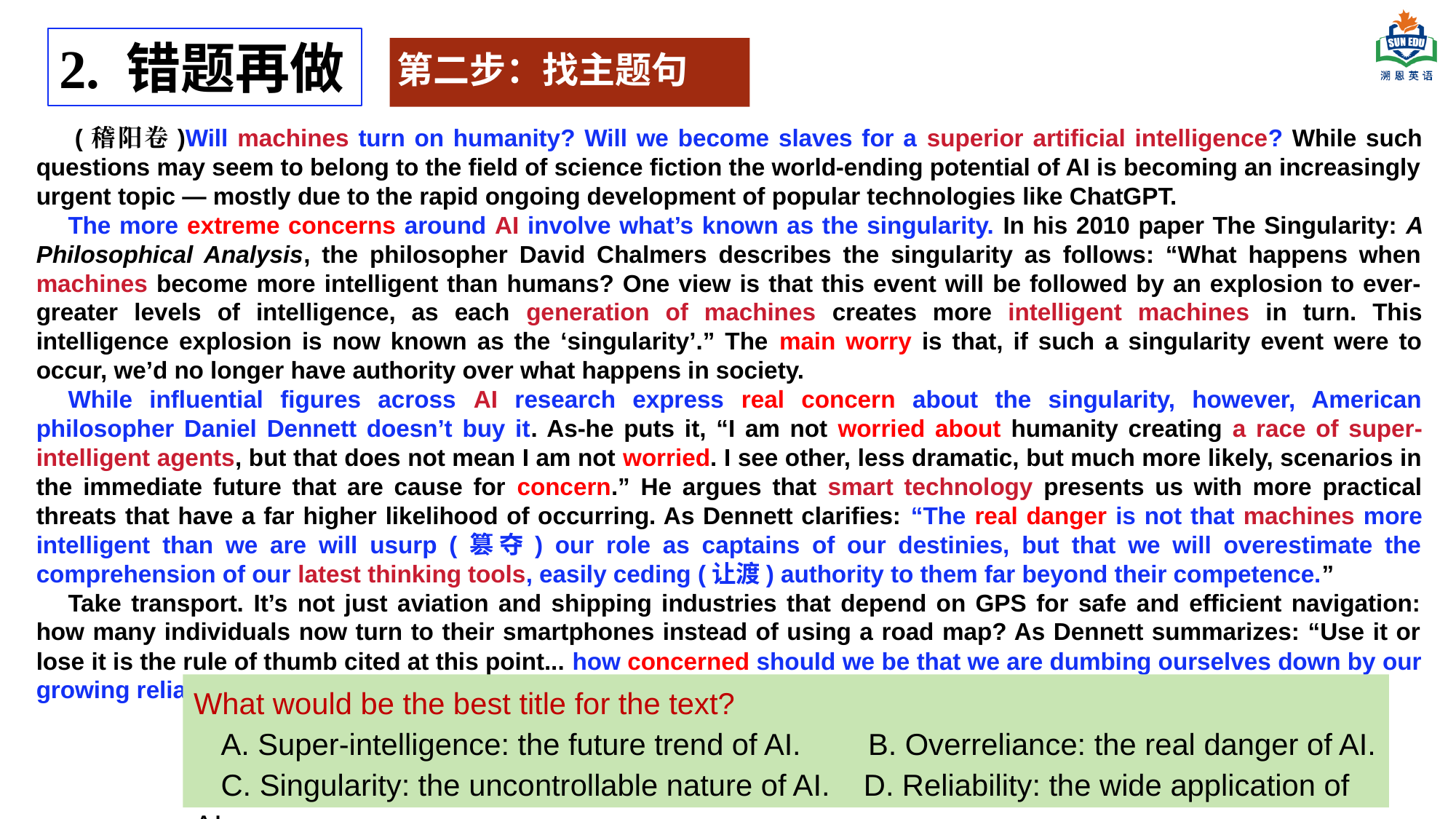

2. 错题再做

第二步：找主题句
 (稽阳卷)Will machines turn on humanity? Will we become slaves for a superior artificial intelligence? While such questions may seem to belong to the field of science fiction the world-ending potential of AI is becoming an increasingly urgent topic — mostly due to the rapid ongoing development of popular technologies like ChatGPT.
The more extreme concerns around AI involve what’s known as the singularity. In his 2010 paper The Singularity: A Philosophical Analysis, the philosopher David Chalmers describes the singularity as follows: “What happens when machines become more intelligent than humans? One view is that this event will be followed by an explosion to ever-greater levels of intelligence, as each generation of machines creates more intelligent machines in turn. This intelligence explosion is now known as the ‘singularity’.” The main worry is that, if such a singularity event were to occur, we’d no longer have authority over what happens in society.
While influential figures across AI research express real concern about the singularity, however, American philosopher Daniel Dennett doesn’t buy it. As-he puts it, “I am not worried about humanity creating a race of super-intelligent agents, but that does not mean I am not worried. I see other, less dramatic, but much more likely, scenarios in the immediate future that are cause for concern.” He argues that smart technology presents us with more practical threats that have a far higher likelihood of occurring. As Dennett clarifies: “The real danger is not that machines more intelligent than we are will usurp (篡夺) our role as captains of our destinies, but that we will overestimate the comprehension of our latest thinking tools, easily ceding (让渡) authority to them far beyond their competence.”
Take transport. It’s not just aviation and shipping industries that depend on GPS for safe and efficient navigation: how many individuals now turn to their smartphones instead of using a road map? As Dennett summarizes: “Use it or lose it is the rule of thumb cited at this point... how concerned should we be that we are dumbing ourselves down by our growing reliance on intelligent machines?”
What would be the best title for the text?
A. Super-intelligence: the future trend of AI.        B. Overreliance: the real danger of AI.
C. Singularity: the uncontrollable nature of AI.    D. Reliability: the wide application of AI.